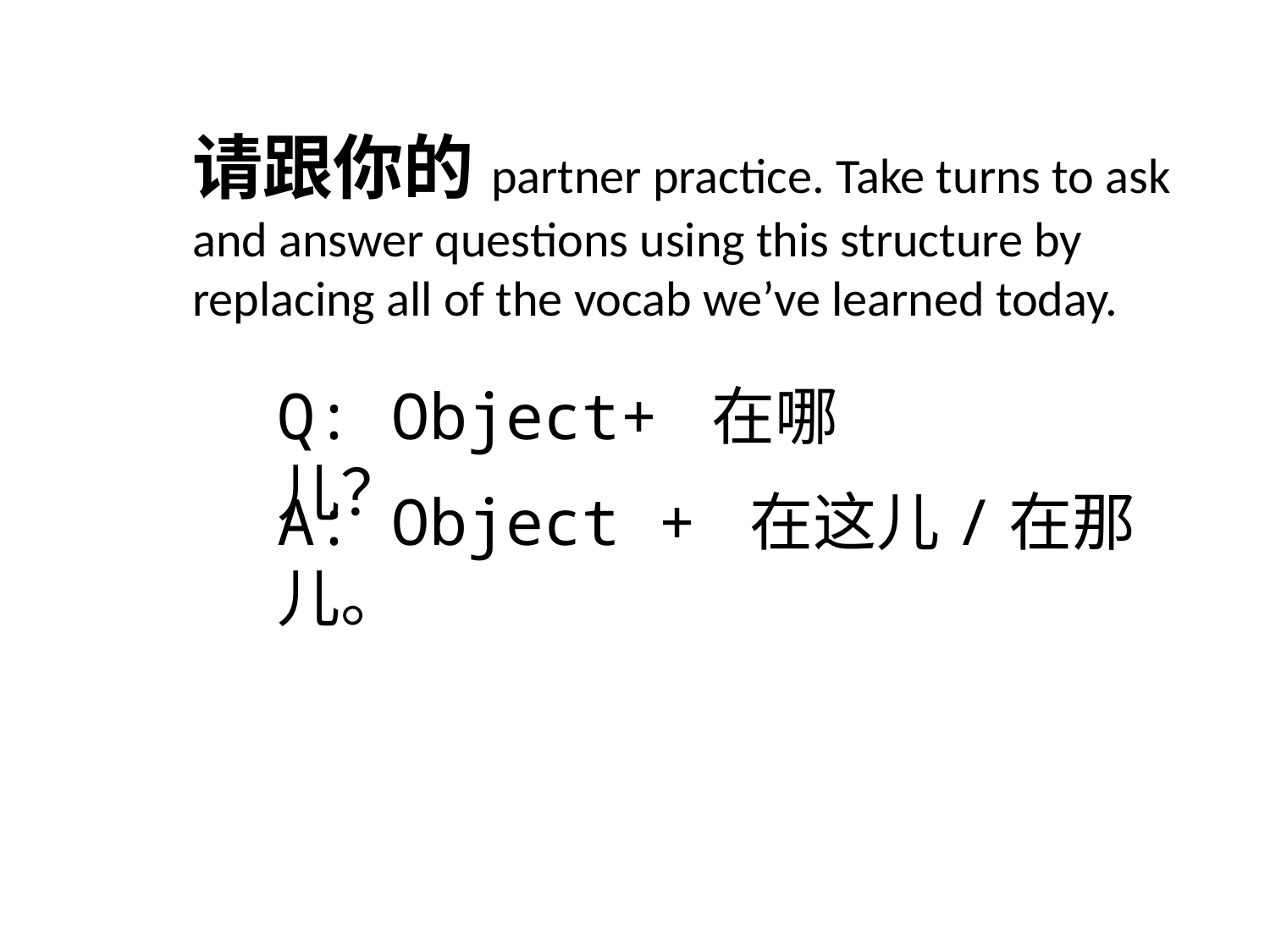

请跟你的partner practice. Take turns to ask and answer questions using this structure by replacing all of the vocab we’ve learned today.
Q: Object+ 在哪儿？
A: Object + 在这儿/在那儿。